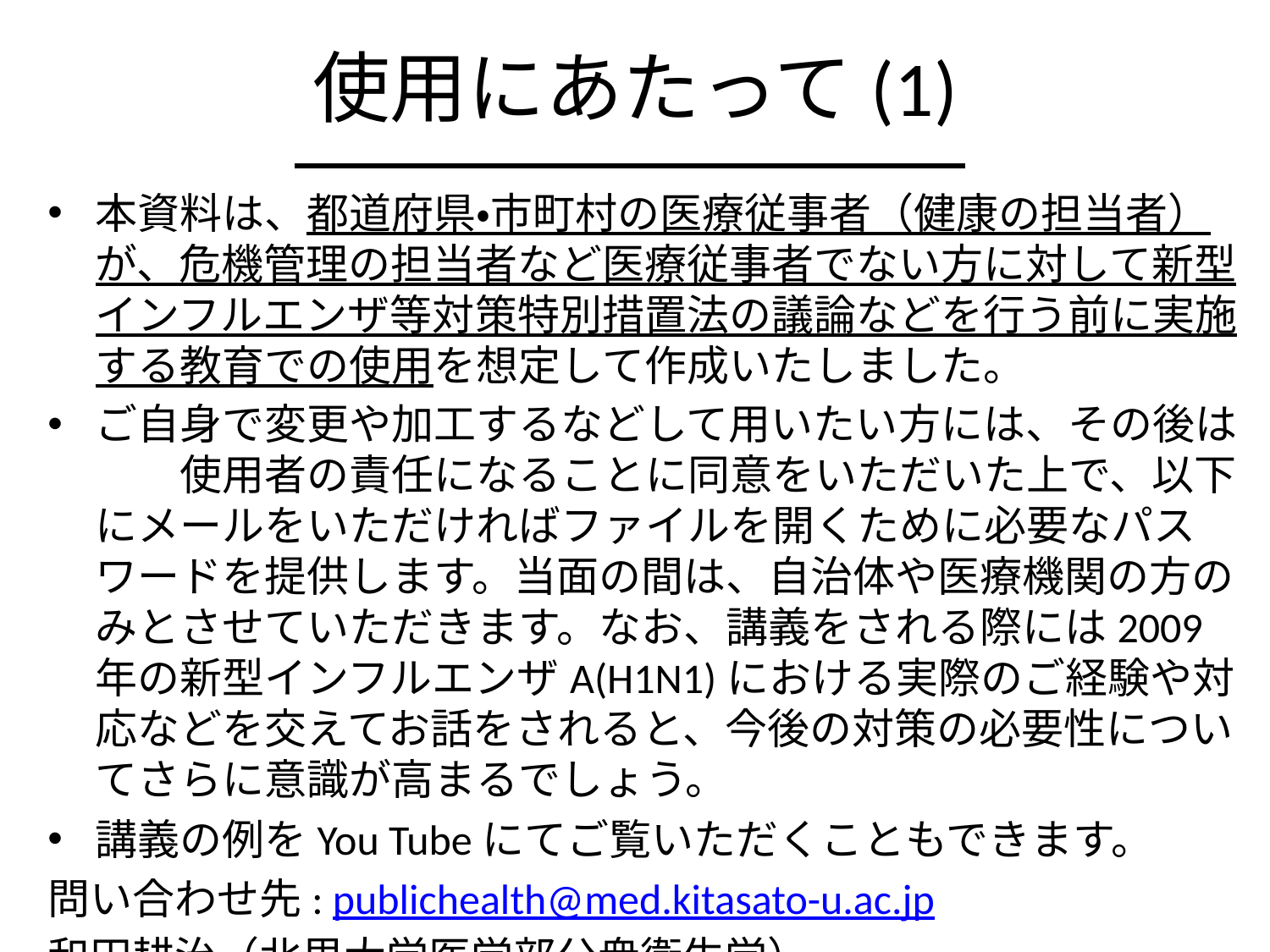

# 使用にあたって(1)
本資料は、都道府県・市町村の医療従事者（健康の担当者）が、危機管理の担当者など医療従事者でない方に対して新型インフルエンザ等対策特別措置法の議論などを行う前に実施する教育での使用を想定して作成いたしました。
ご自身で変更や加工するなどして用いたい方には、その後は　　使用者の責任になることに同意をいただいた上で、以下にメールをいただければファイルを開くために必要なパスワードを提供します。当面の間は、自治体や医療機関の方のみとさせていただきます。なお、講義をされる際には2009年の新型インフルエンザA(H1N1)における実際のご経験や対応などを交えてお話をされると、今後の対策の必要性についてさらに意識が高まるでしょう。
講義の例をYou Tubeにてご覧いただくこともできます。
問い合わせ先: publichealth@med.kitasato-u.ac.jp
和田耕治（北里大学医学部公衆衛生学）